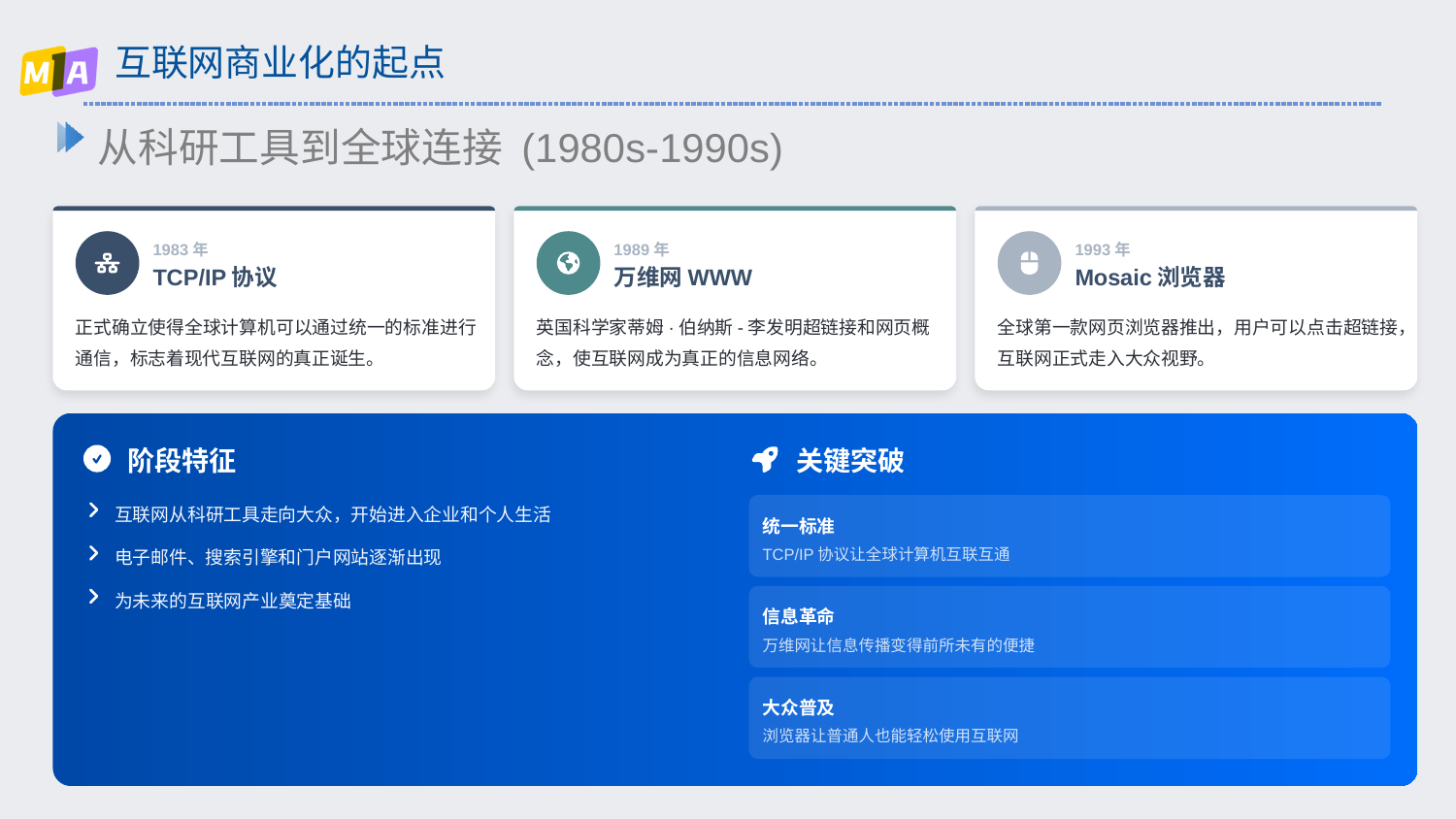

# 互联网商业化的起点
从科研工具到全球连接 (1980s-1990s)

1983年
1989年
1993年

TCP/IP协议
万维网WWW
Mosaic浏览器
正式确立使得全球计算机可以通过统一的标准进行通信，标志着现代互联网的真正诞生。
英国科学家蒂姆·伯纳斯-李发明超链接和网页概念，使互联网成为真正的信息网络。
全球第一款网页浏览器推出，用户可以点击超链接，互联网正式走入大众视野。

阶段特征
关键突破

互联网从科研工具走向大众，开始进入企业和个人生活

统一标准
电子邮件、搜索引擎和门户网站逐渐出现
TCP/IP协议让全球计算机互联互通

为未来的互联网产业奠定基础

信息革命
万维网让信息传播变得前所未有的便捷

大众普及
浏览器让普通人也能轻松使用互联网